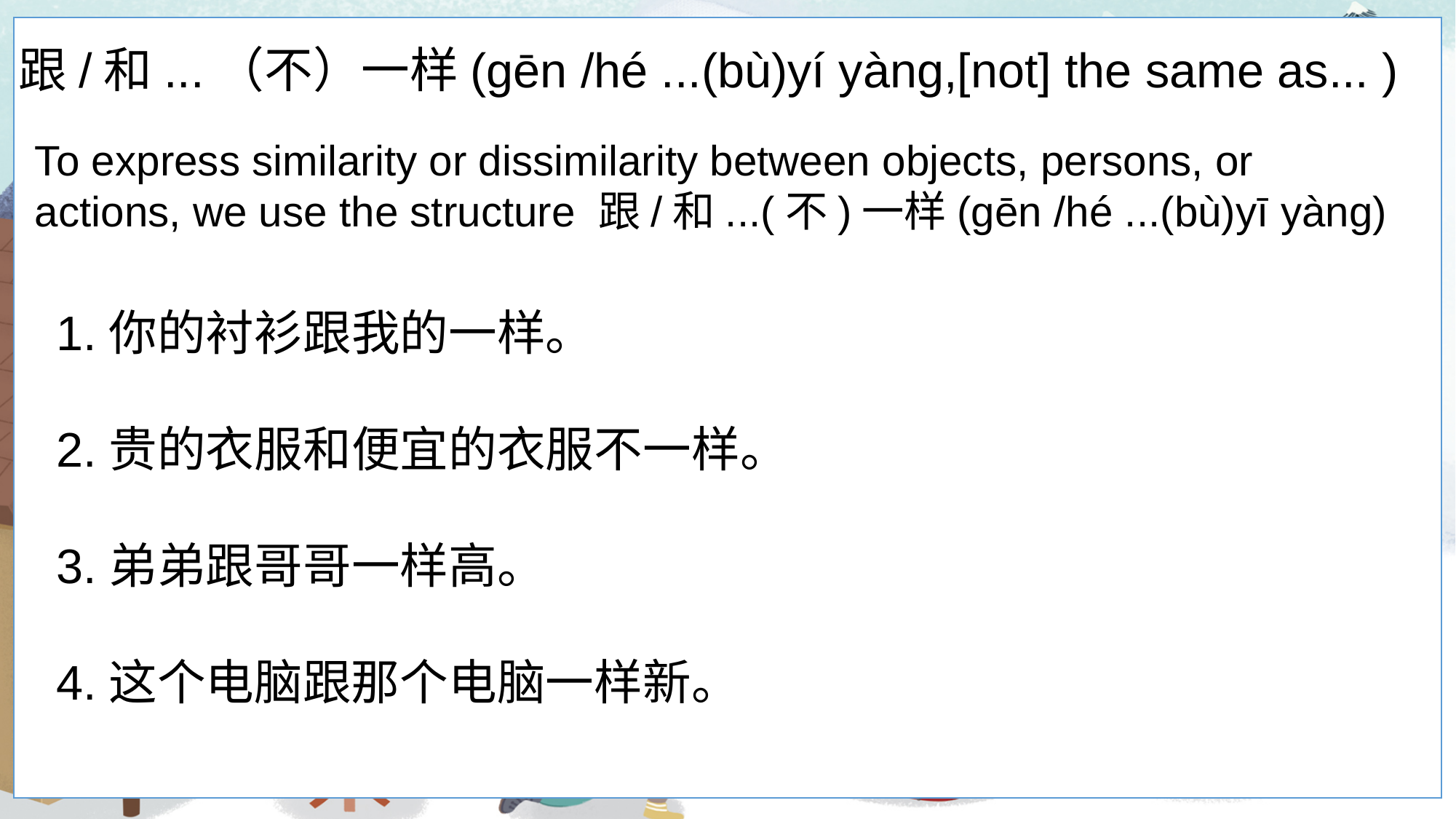

跟/和...（不）一样(gēn /hé ...(bù)yí yàng,[not] the same as... )
To express similarity or dissimilarity between objects, persons, or actions, we use the structure 跟/和...(不)一样(gēn /hé ...(bù)yī yàng)
1.你的衬衫跟我的一样。

2.贵的衣服和便宜的衣服不一样。

3.弟弟跟哥哥一样高。

4.这个电脑跟那个电脑一样新。